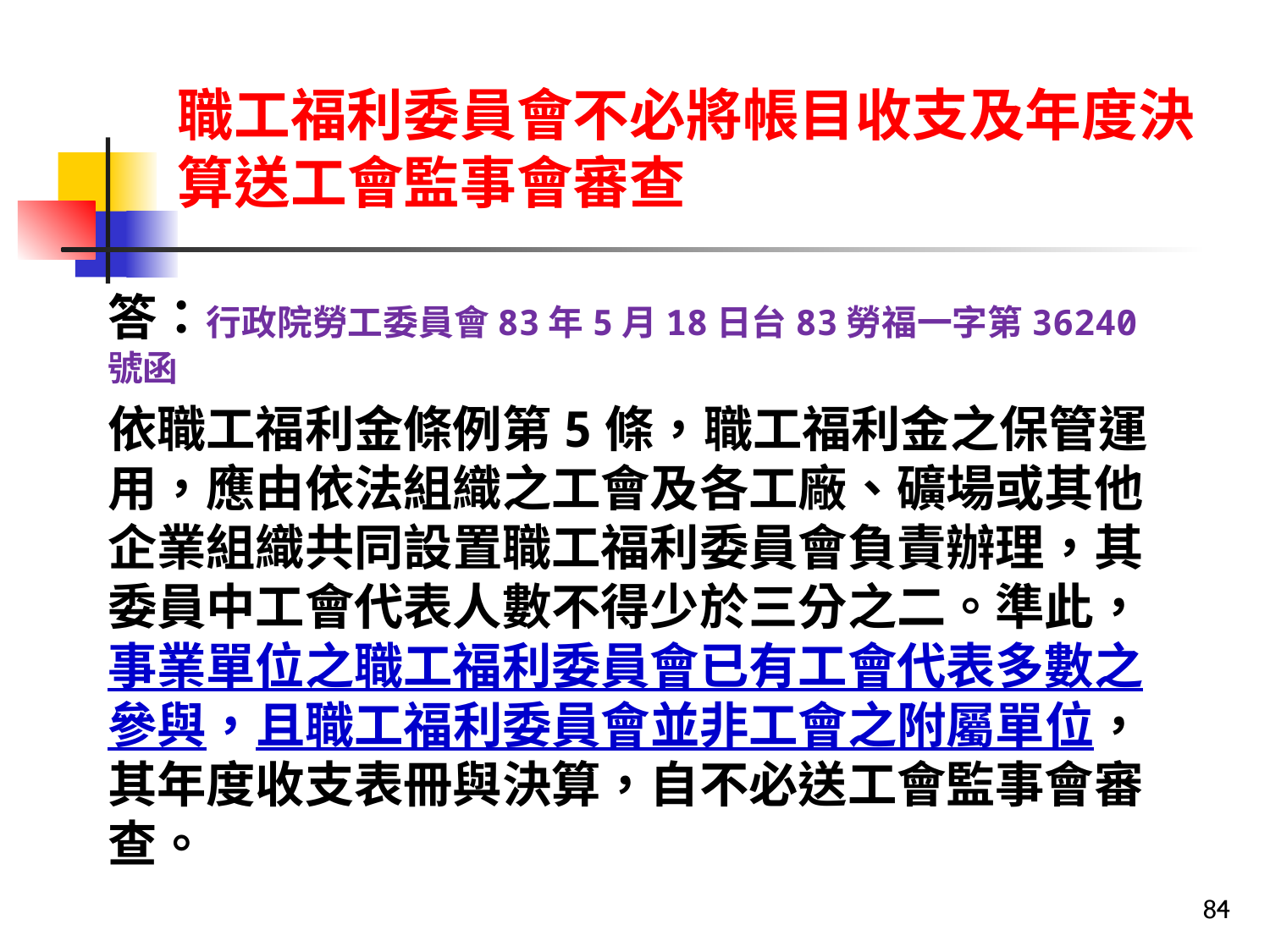

# 職工福利委員會不必將帳目收支及年度決算送工會監事會審查
答：行政院勞工委員會83年5月18日台83勞福一字第36240號函
依職工福利金條例第5條，職工福利金之保管運用，應由依法組織之工會及各工廠、礦場或其他企業組織共同設置職工福利委員會負責辦理，其委員中工會代表人數不得少於三分之二。準此，事業單位之職工福利委員會已有工會代表多數之參與，且職工福利委員會並非工會之附屬單位，其年度收支表冊與決算，自不必送工會監事會審查。

84